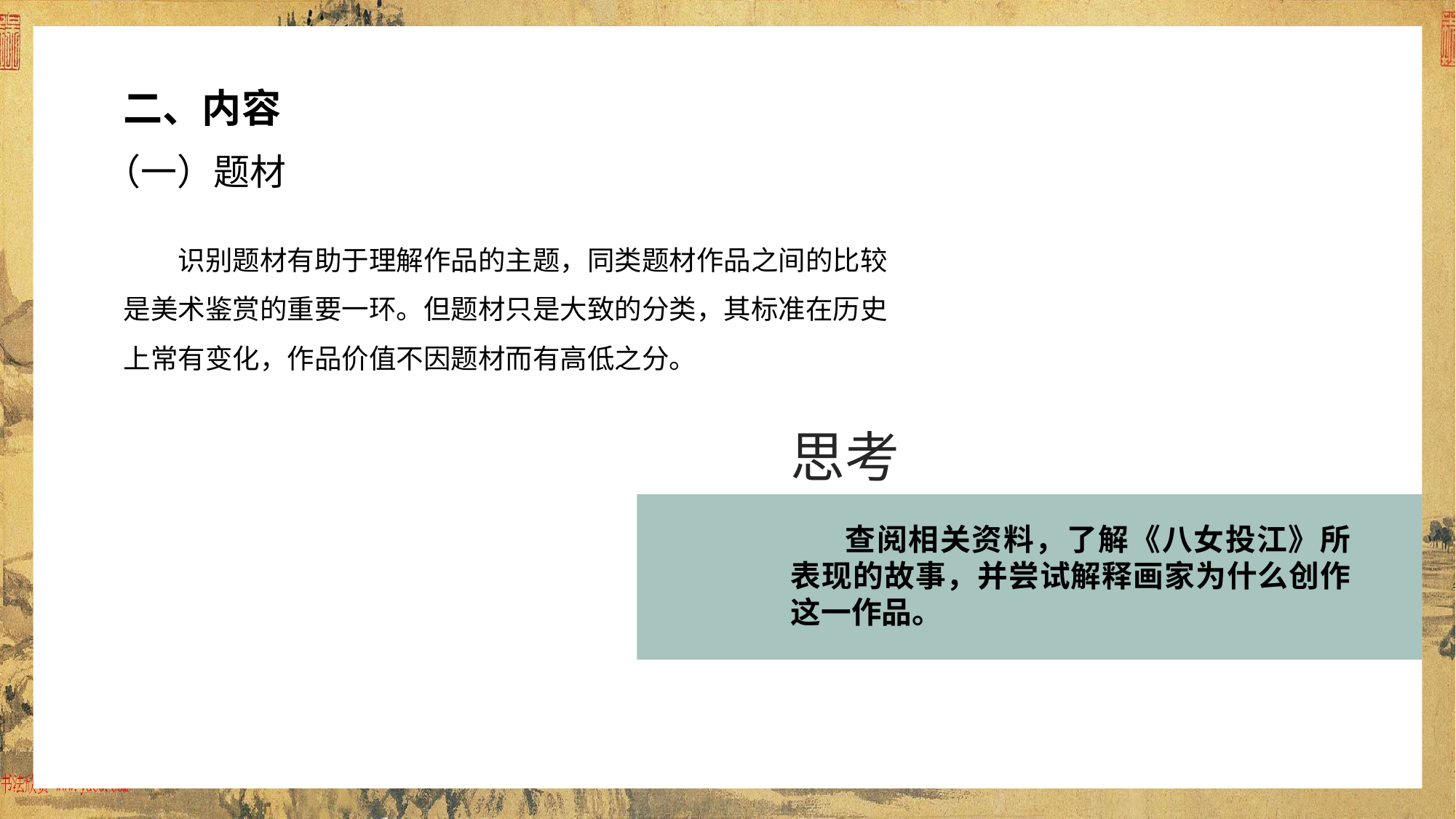

文艺复兴的主要成就
文艺复兴的主要成就，一方面体现在对自然美的欣赏，另一方面体现在对人物面貌、性格、
思想、情感等全方位的细致刻画。艺术家通过对透视法、人体解剖学、明暗画法等的运用，表现
真实的自然景象和生动的人类情感。
二、内容
（一）题材

识别题材有助于理解作品的主题，同类题材作品之间的比较是美术鉴赏的重要一环。但题材只是大致的分类，其标准在历史上常有变化，作品价值不因题材而有高低之分。
思考
查阅相关资料，了解《八女投江》所表现的故事，并尝试解释画家为什么创作这一作品。